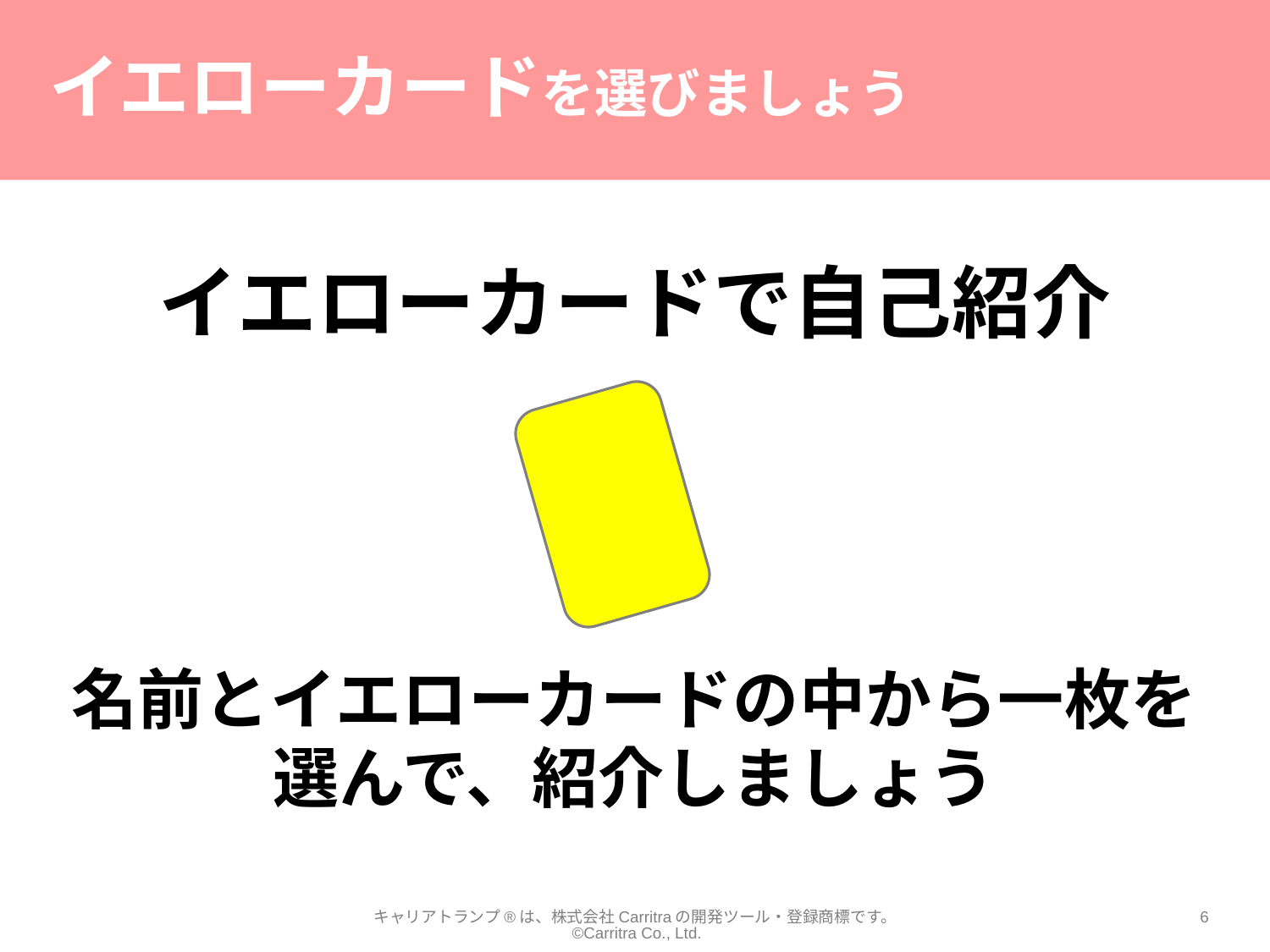

# イエローカードを選びましょう
イエローカードで自己紹介

名前とイエローカードの中から一枚を
選んで、紹介しましょう